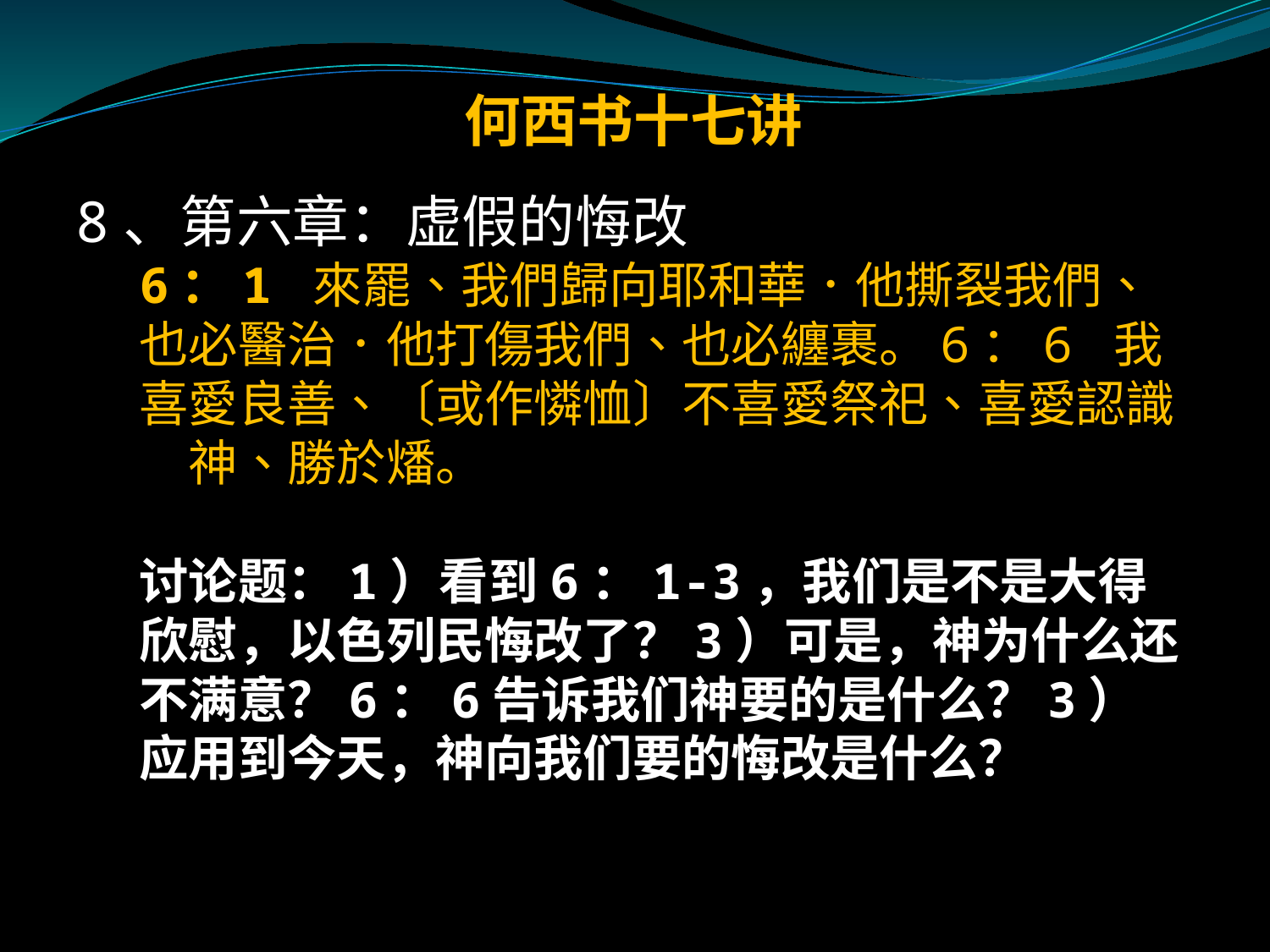

# 何西书十七讲
8、第六章：虚假的悔改
6：1 來罷、我們歸向耶和華．他撕裂我們、也必醫治．他打傷我們、也必纏裹。6：6 我喜愛良善、〔或作憐恤〕不喜愛祭祀、喜愛認識　神、勝於燔。

讨论题：1）看到6：1-3，我们是不是大得欣慰，以色列民悔改了？3）可是，神为什么还不满意？6：6告诉我们神要的是什么？3）应用到今天，神向我们要的悔改是什么？